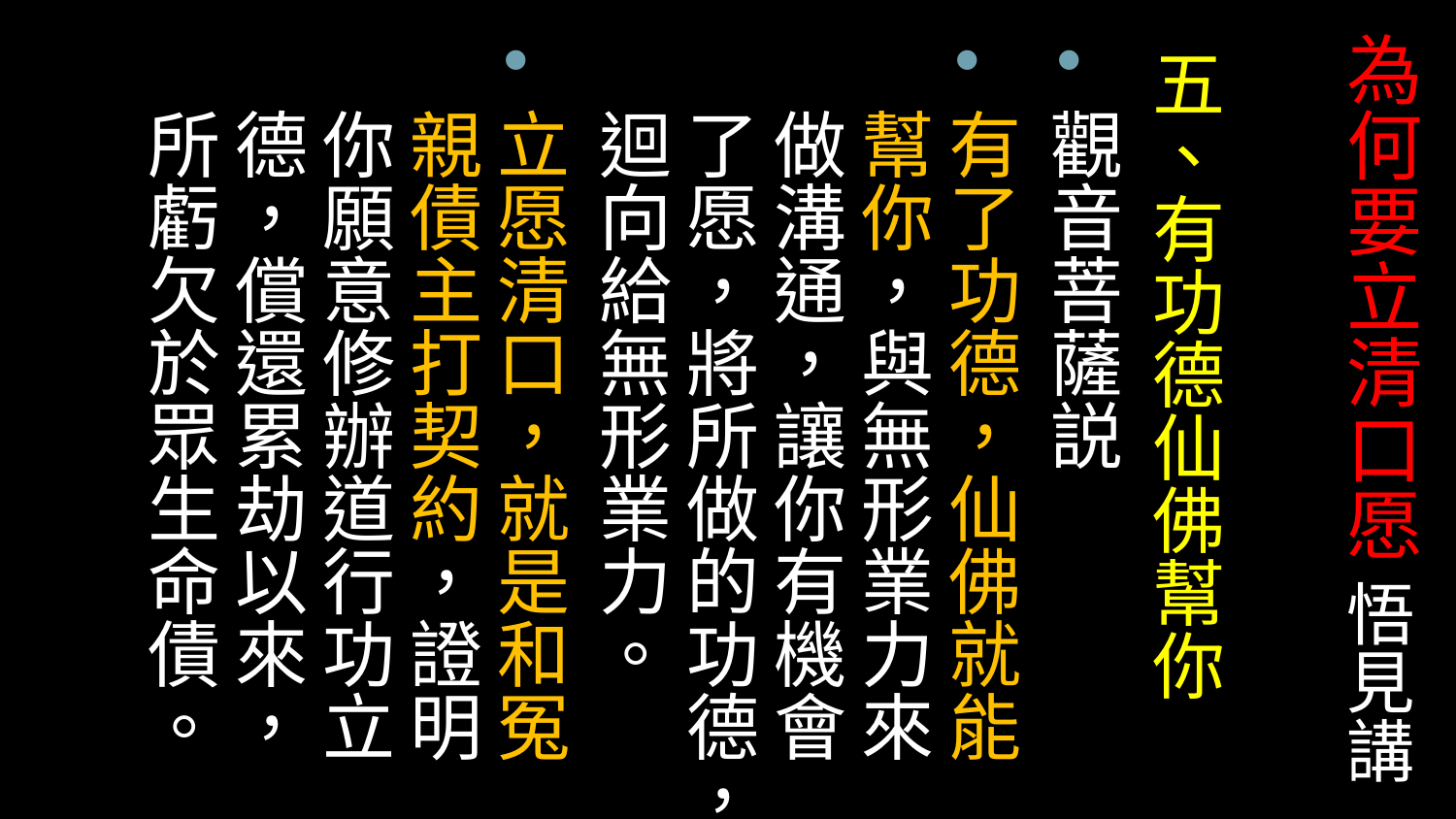

# 為何要立清口愿 悟見講
五、有功德仙佛幫你
觀音菩薩説
有了功德，仙佛就能幫你，與無形業力來做溝通，讓你有機會了愿，將所做的功德，迴向給無形業力。
立愿清口，就是和冤親債主打契約，證明你願意修辦道行功立德，償還累劫以來，所虧欠於眾生命債。